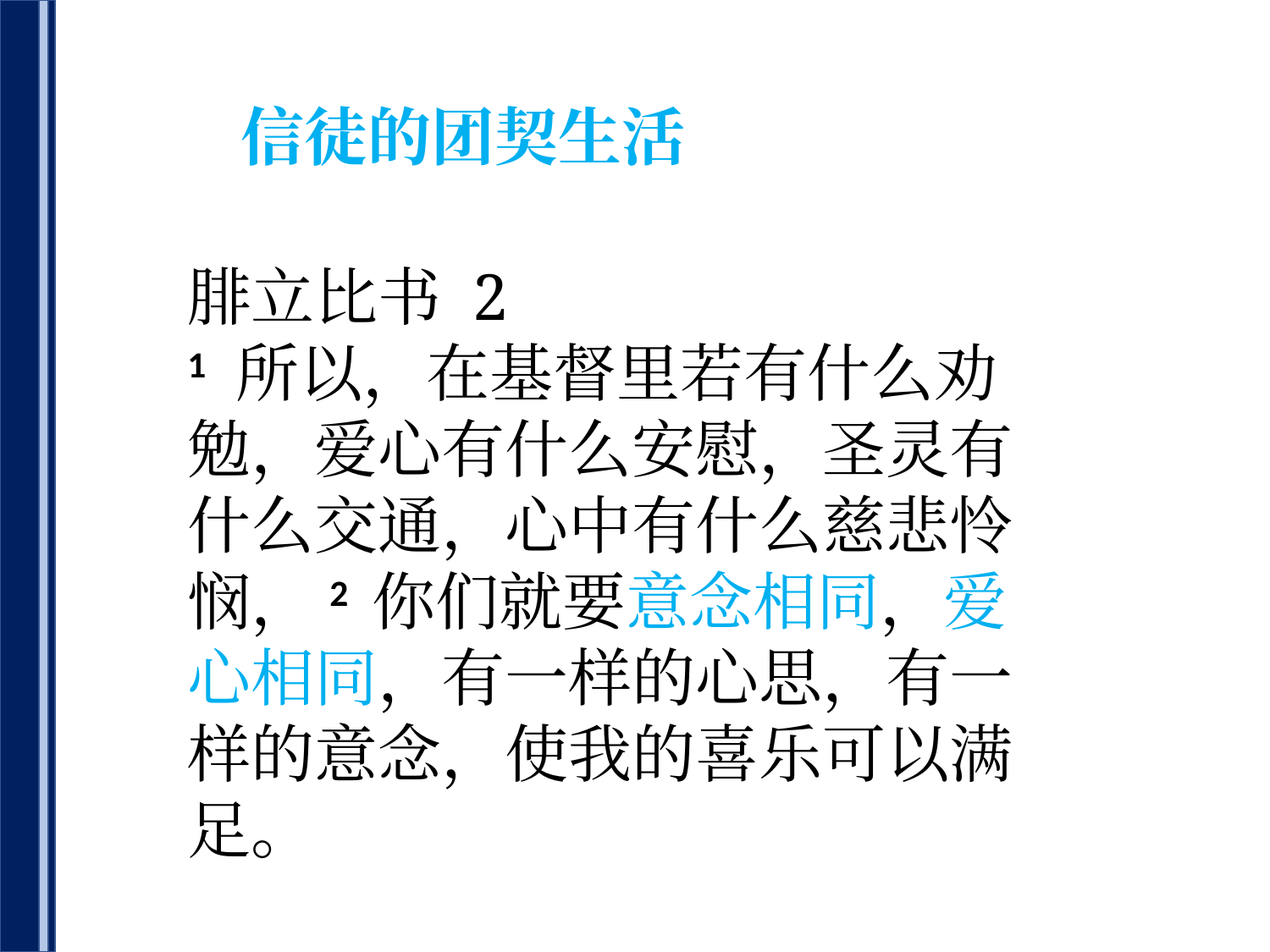

信徒的团契生活
腓立比书 2
1 所以，在基督里若有什么劝勉，爱心有什么安慰，圣灵有什么交通，心中有什么慈悲怜悯，2 你们就要意念相同，爱心相同，有一样的心思，有一样的意念，使我的喜乐可以满足。